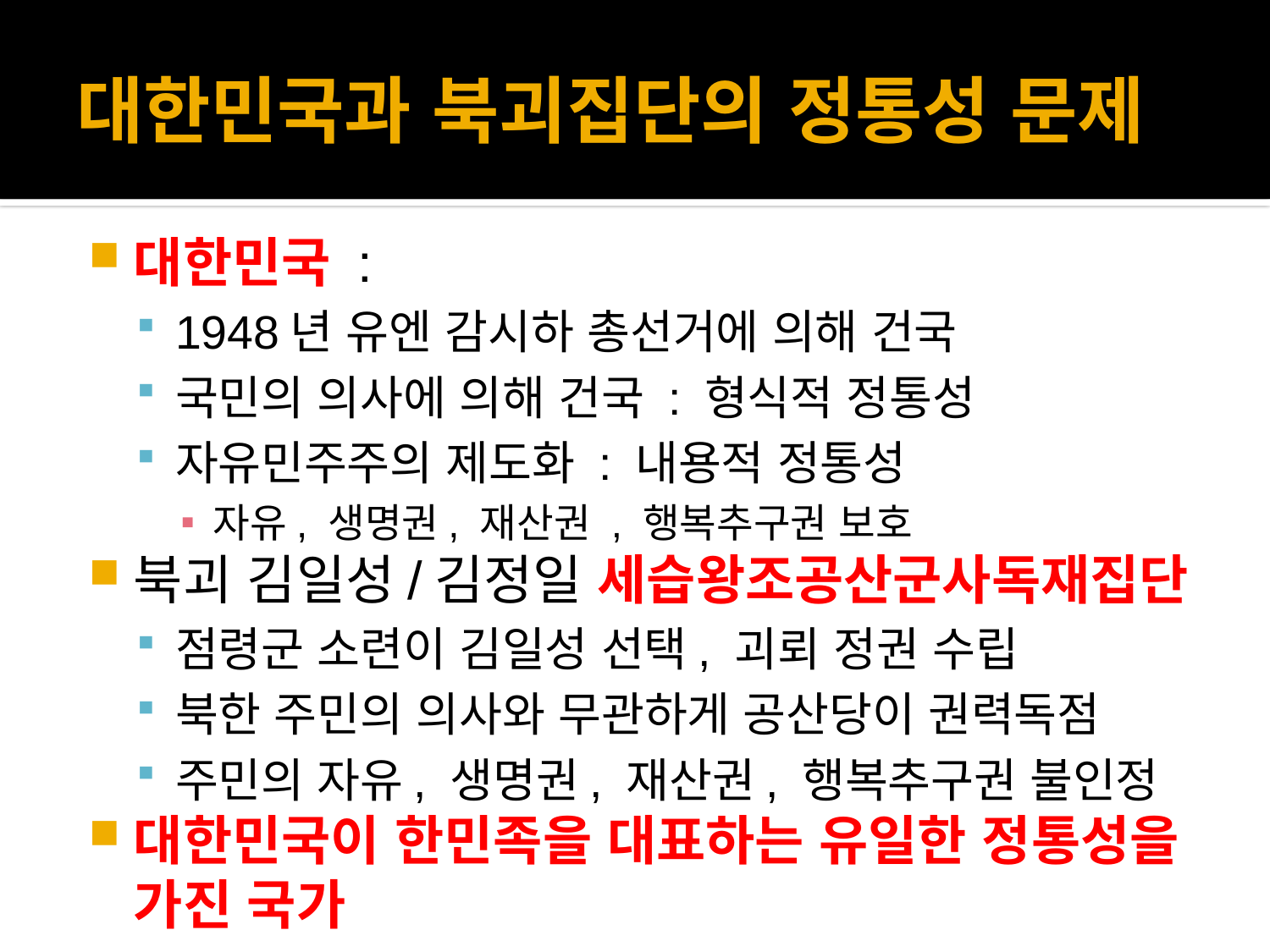

# 대한민국과 북괴집단의 정통성 문제
대한민국 :
1948년 유엔 감시하 총선거에 의해 건국
국민의 의사에 의해 건국 : 형식적 정통성
자유민주주의 제도화 : 내용적 정통성
자유, 생명권, 재산권 , 행복추구권 보호
북괴 김일성/김정일 세습왕조공산군사독재집단
점령군 소련이 김일성 선택, 괴뢰 정권 수립
북한 주민의 의사와 무관하게 공산당이 권력독점
주민의 자유, 생명권, 재산권, 행복추구권 불인정
대한민국이 한민족을 대표하는 유일한 정통성을 가진 국가